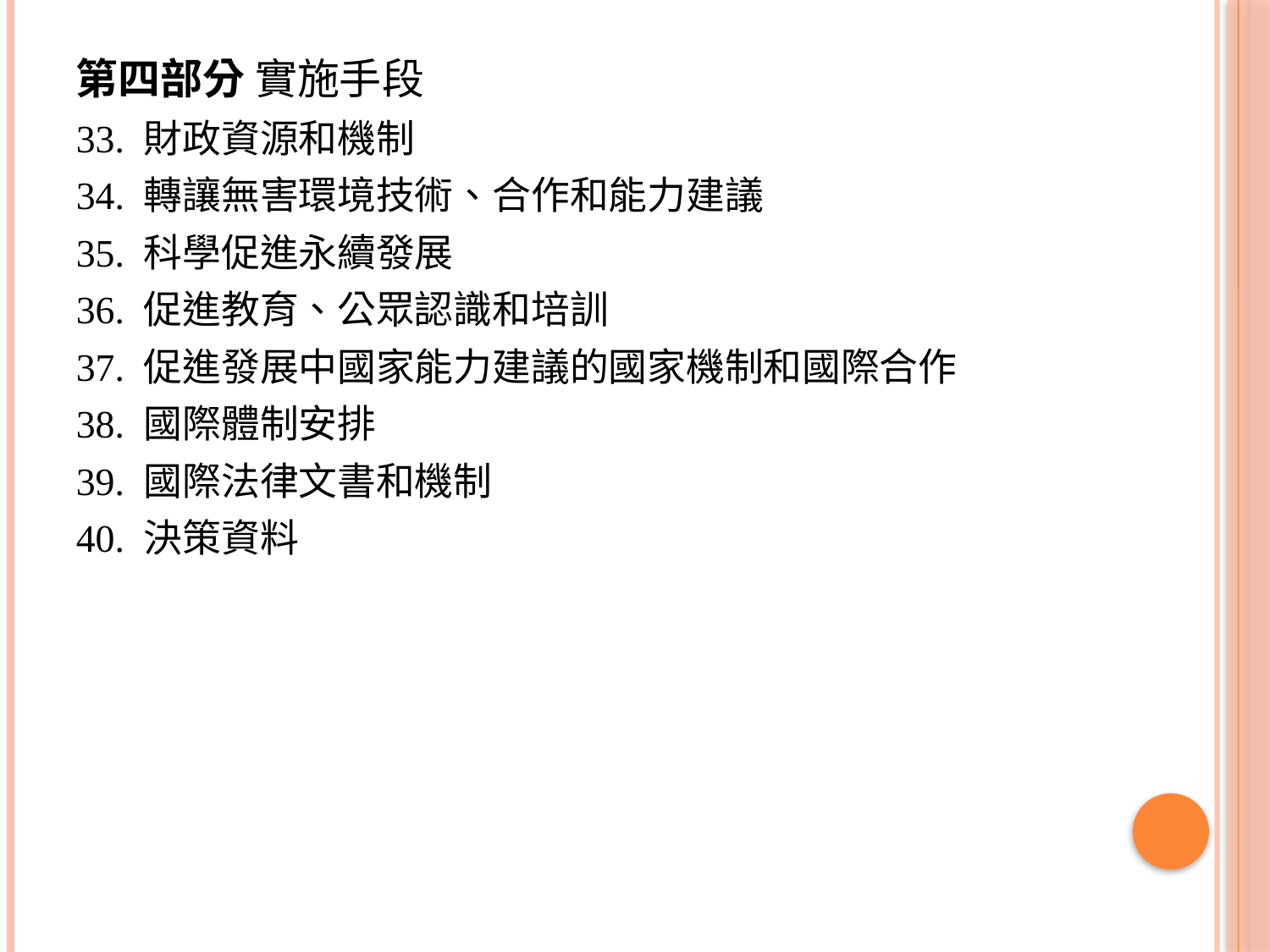

第四部分 實施手段
33. 財政資源和機制
34. 轉讓無害環境技術、合作和能力建議
35. 科學促進永續發展
36. 促進教育、公眾認識和培訓
37. 促進發展中國家能力建議的國家機制和國際合作
38. 國際體制安排
39. 國際法律文書和機制
40. 決策資料